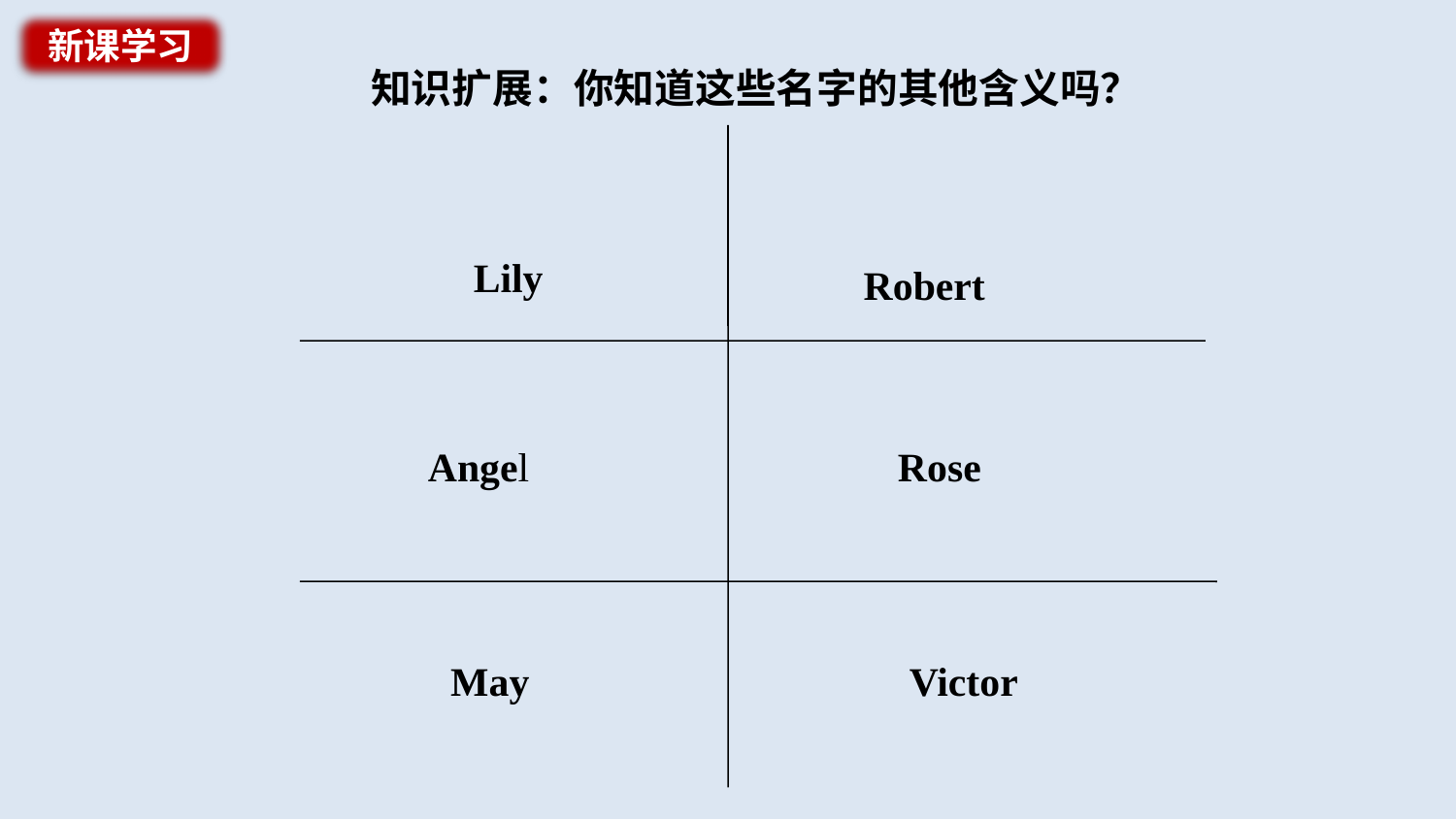

新课学习
知识扩展：你知道这些名字的其他含义吗？

Lily
Robert

Angel
Rose

May
Victor